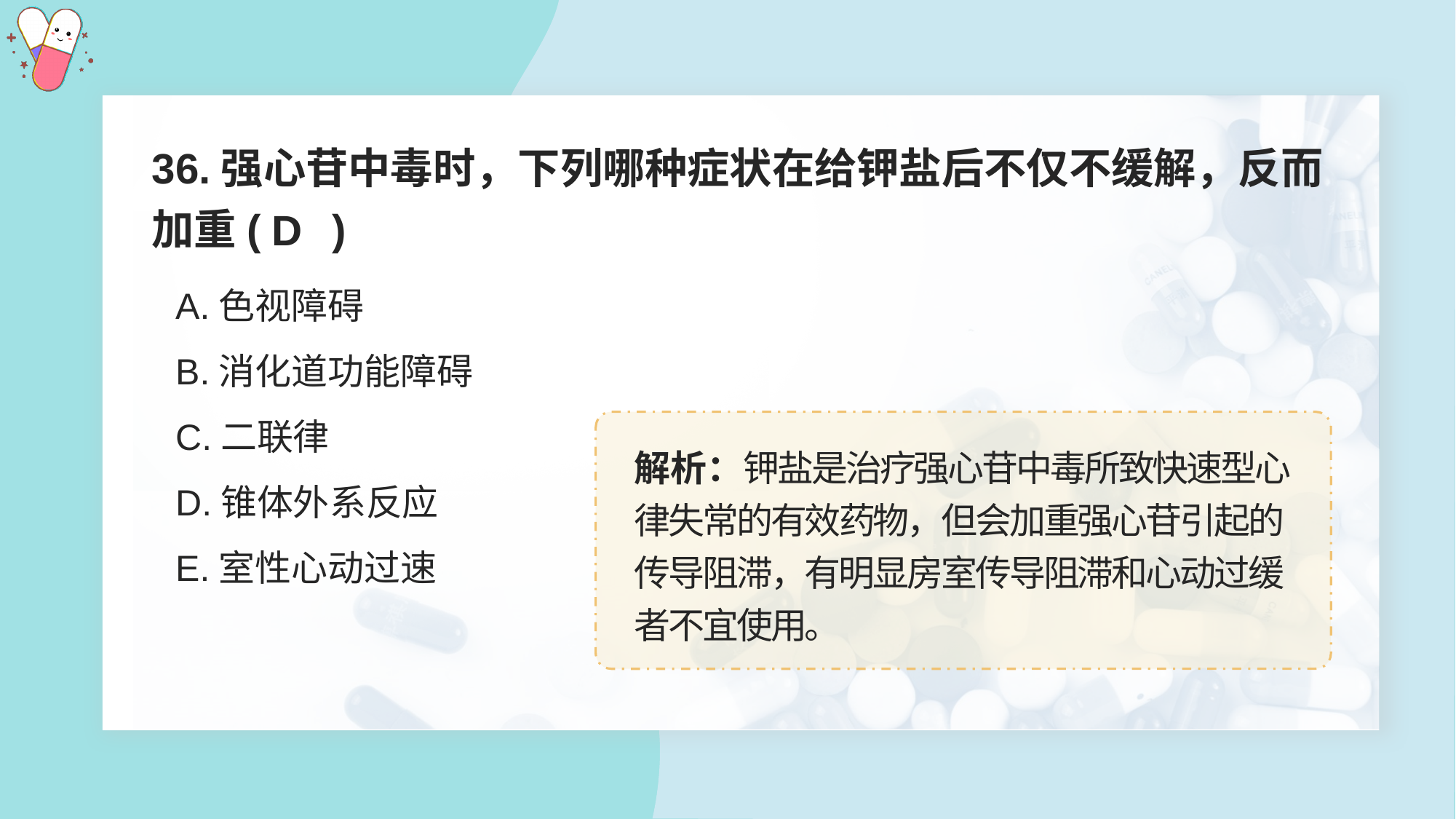

36.强心苷中毒时，下列哪种症状在给钾盐后不仅不缓解，反而加重(      )
D
A.色视障碍
B.消化道功能障碍
C.二联律
D.锥体外系反应
E.室性心动过速

解析：钾盐是治疗强心苷中毒所致快速型心律失常的有效药物，但会加重强心苷引起的传导阻滞，有明显房室传导阻滞和心动过缓者不宜使用。